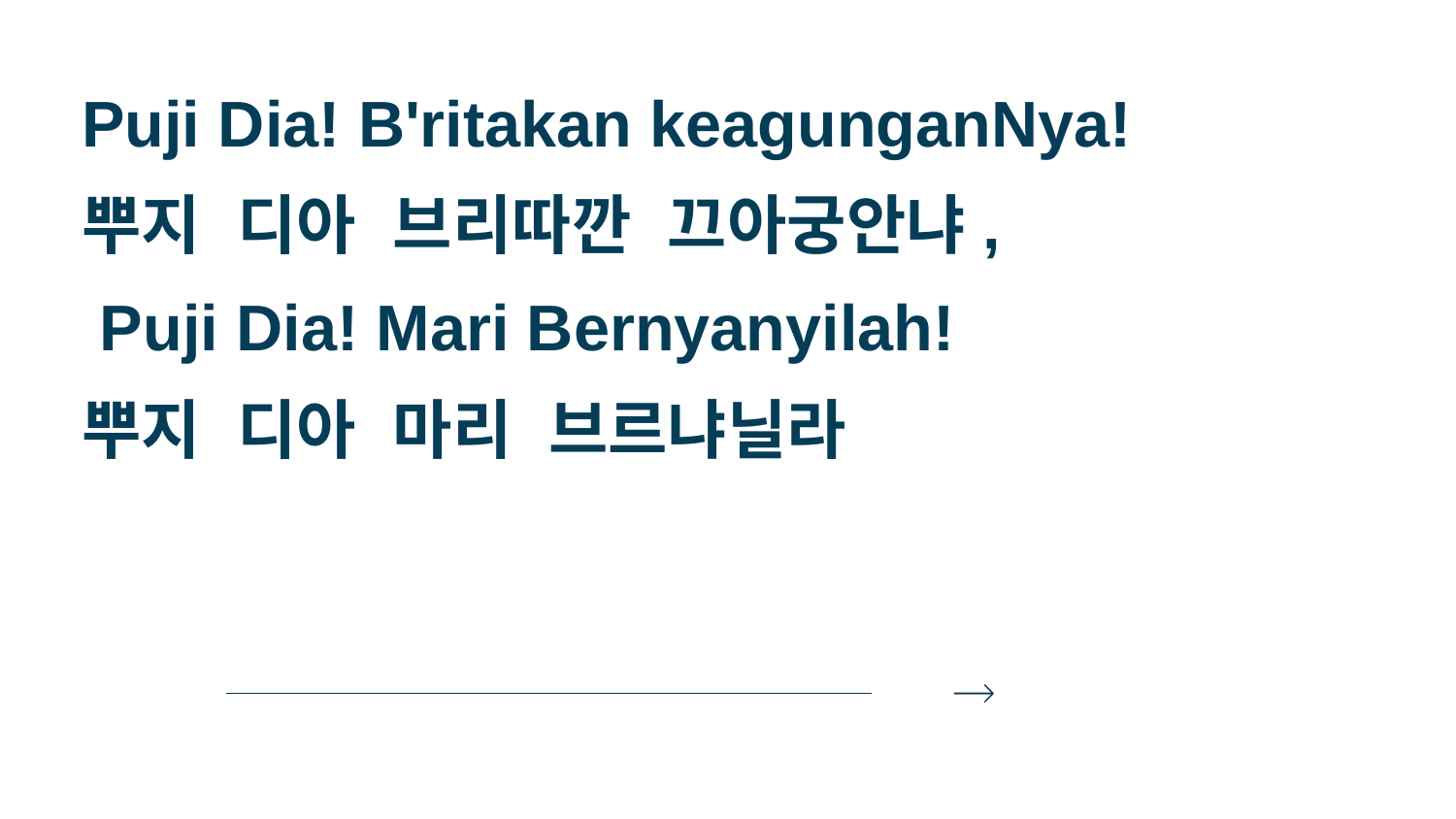

Puji Dia! B'ritakan keagunganNya!
뿌지  디아  브리따깐  끄아궁안냐,
 Puji Dia! Mari Bernyanyilah!
뿌지  디아  마리  브르냐닐라